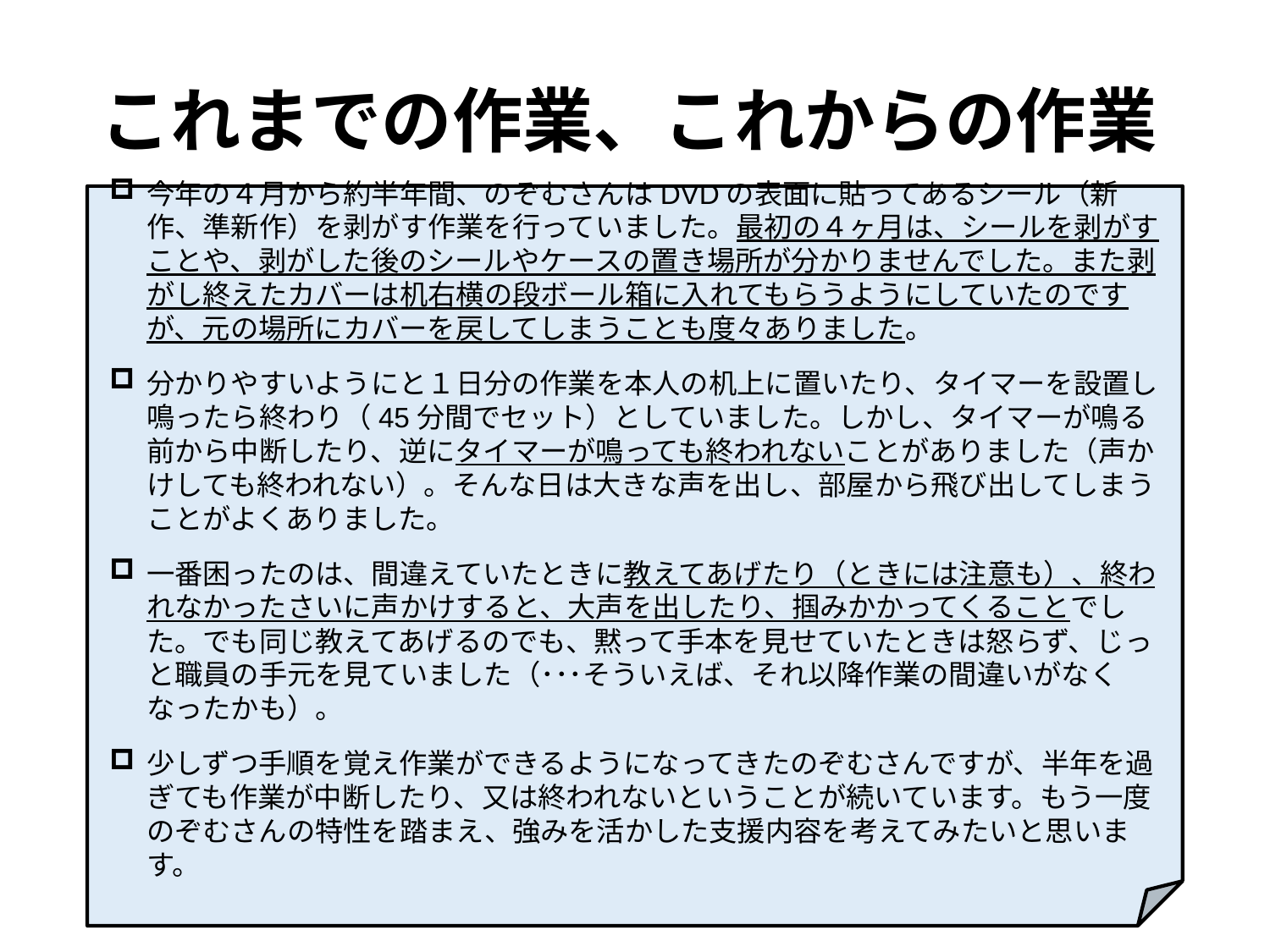

# これまでの作業、これからの作業
今年の４月から約半年間、のぞむさんはDVDの表面に貼ってあるシール（新作、準新作）を剥がす作業を行っていました。最初の４ヶ月は、シールを剥がすことや、剥がした後のシールやケースの置き場所が分かりませんでした。また剥がし終えたカバーは机右横の段ボール箱に入れてもらうようにしていたのですが、元の場所にカバーを戻してしまうことも度々ありました。
分かりやすいようにと１日分の作業を本人の机上に置いたり、タイマーを設置し鳴ったら終わり（45分間でセット）としていました。しかし、タイマーが鳴る前から中断したり、逆にタイマーが鳴っても終われないことがありました（声かけしても終われない）。そんな日は大きな声を出し、部屋から飛び出してしまうことがよくありました。
一番困ったのは、間違えていたときに教えてあげたり（ときには注意も）、終われなかったさいに声かけすると、大声を出したり、掴みかかってくることでした。でも同じ教えてあげるのでも、黙って手本を見せていたときは怒らず、じっと職員の手元を見ていました（･･･そういえば、それ以降作業の間違いがなくなったかも）。
少しずつ手順を覚え作業ができるようになってきたのぞむさんですが、半年を過ぎても作業が中断したり、又は終われないということが続いています。もう一度のぞむさんの特性を踏まえ、強みを活かした支援内容を考えてみたいと思います。